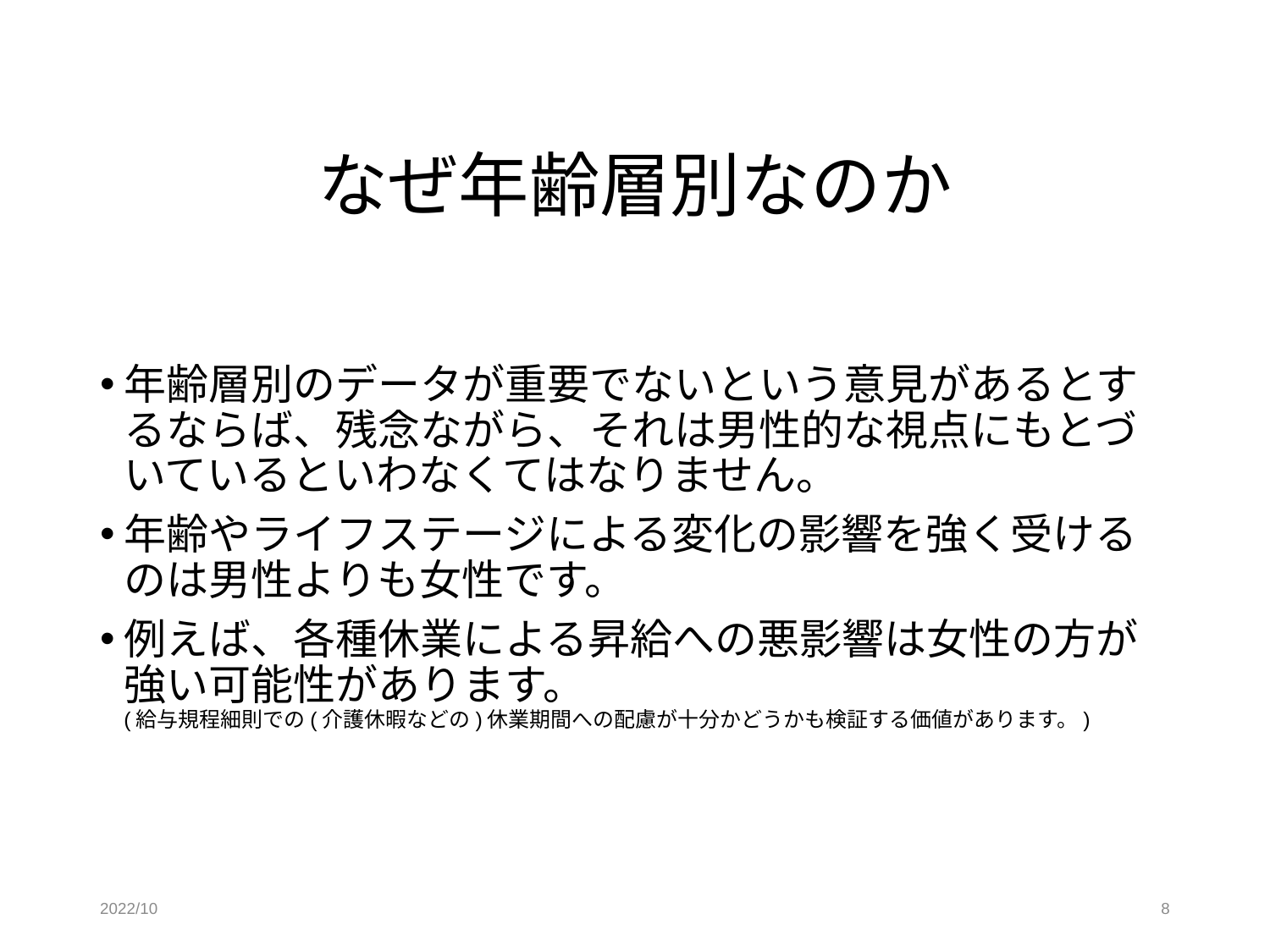

# なぜ年齢層別なのか
年齢層別のデータが重要でないという意見があるとするならば、残念ながら、それは男性的な視点にもとづいているといわなくてはなりません。
年齢やライフステージによる変化の影響を強く受けるのは男性よりも女性です。
例えば、各種休業による昇給への悪影響は女性の方が強い可能性があります。
(給与規程細則での(介護休暇などの)休業期間への配慮が十分かどうかも検証する価値があります。)

2022/10
8